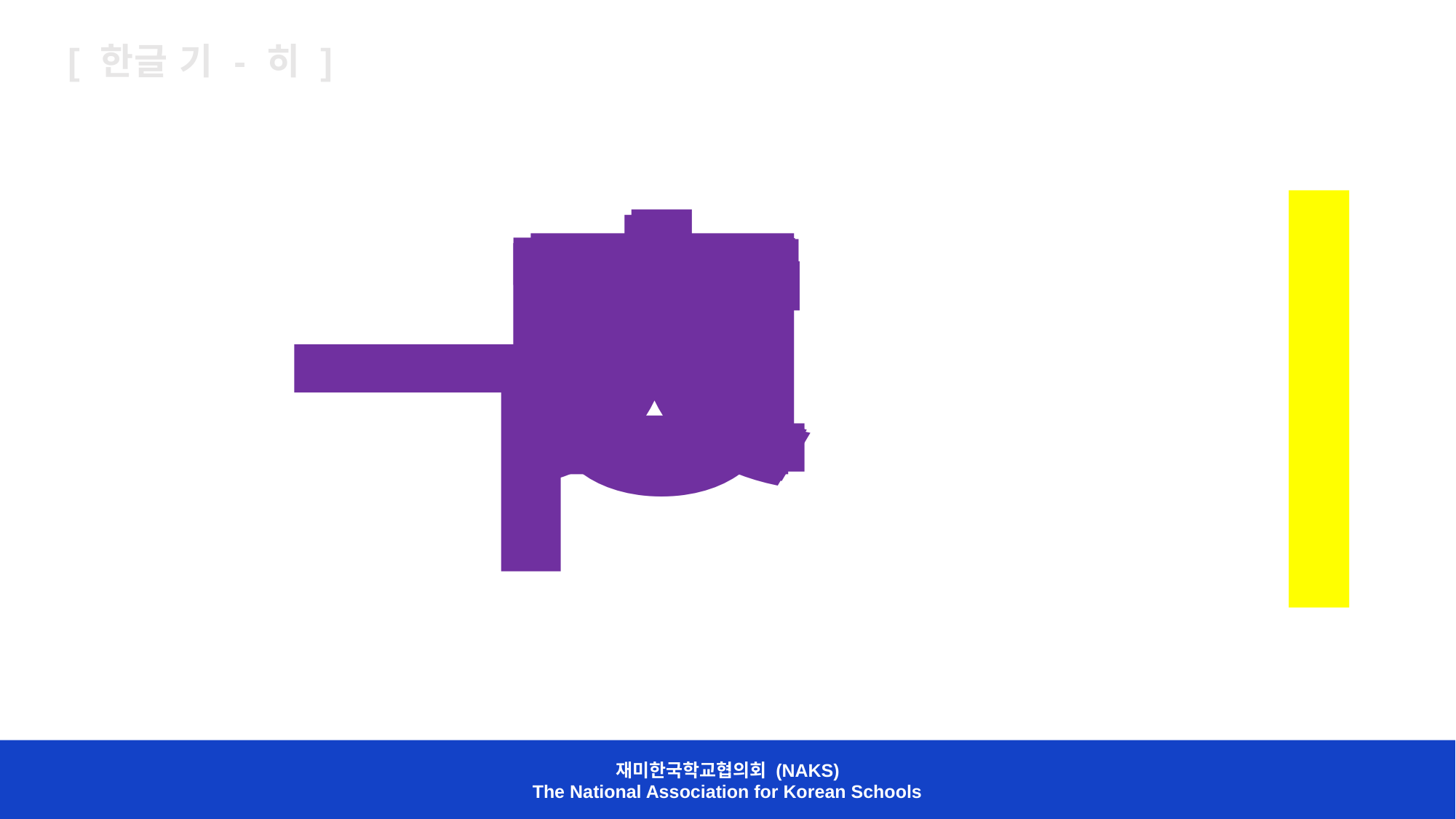

[ 한글 기 - 히 ]
ㅋ
ㅍ
ㅌ
ㅈ
ㄹ
ㄴ
ㄷ
ㅁ
ㅇ
ㅎ
ㅊ
ㅅ
ㅂ
ㅣ
ㄱ
재미한국학교협의회 (NAKS)
The National Association for Korean Schools